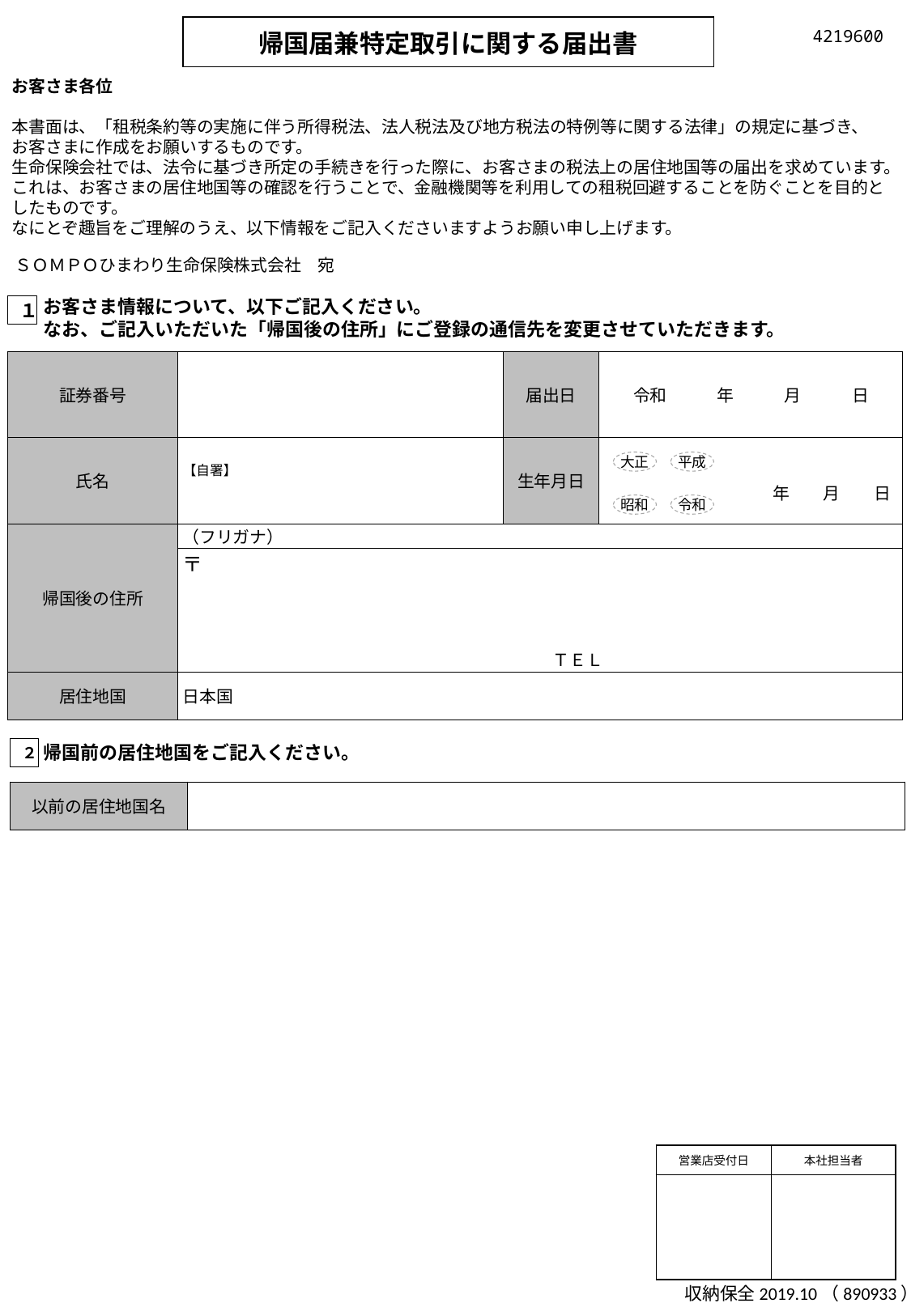

| 帰国届兼特定取引に関する届出書 |
| --- |
4219600
お客さま各位

本書面は、「租税条約等の実施に伴う所得税法、法人税法及び地方税法の特例等に関する法律」の規定に基づき、
お客さまに作成をお願いするものです。
生命保険会社では、法令に基づき所定の手続きを行った際に、お客さまの税法上の居住地国等の届出を求めています。これは、お客さまの居住地国等の確認を行うことで、金融機関等を利用しての租税回避することを防ぐことを目的としたものです。
なにとぞ趣旨をご理解のうえ、以下情報をご記入くださいますようお願い申し上げます。
ＳＯＭＰＯひまわり生命保険株式会社　宛
１
お客さま情報について、以下ご記入ください。
なお、ご記入いただいた「帰国後の住所」にご登録の通信先を変更させていただきます。
| 証券番号 |  | 届出日 | 令和　　　年　　　月　　　日 |
| --- | --- | --- | --- |
| 氏名 | 【自署】 | 生年月日 |  |
| 帰国後の住所 | （フリガナ） |  |  |
|  | 〒 　　　　　　　　　　　　　　　　　　　　　　　　　 　　　　　　　　　　　　　　　　　　　　　　ＴＥＬ |  |  |
| 居住地国 | 日本国 |  |  |
大正
平成
年　　月　　日
昭和
令和
２
帰国前の居住地国をご記入ください。
| 以前の居住地国名 |  |
| --- | --- |
| 営業店受付日 | 本社担当者 |
| --- | --- |
|  |  |
収納保全2019.10（890933）